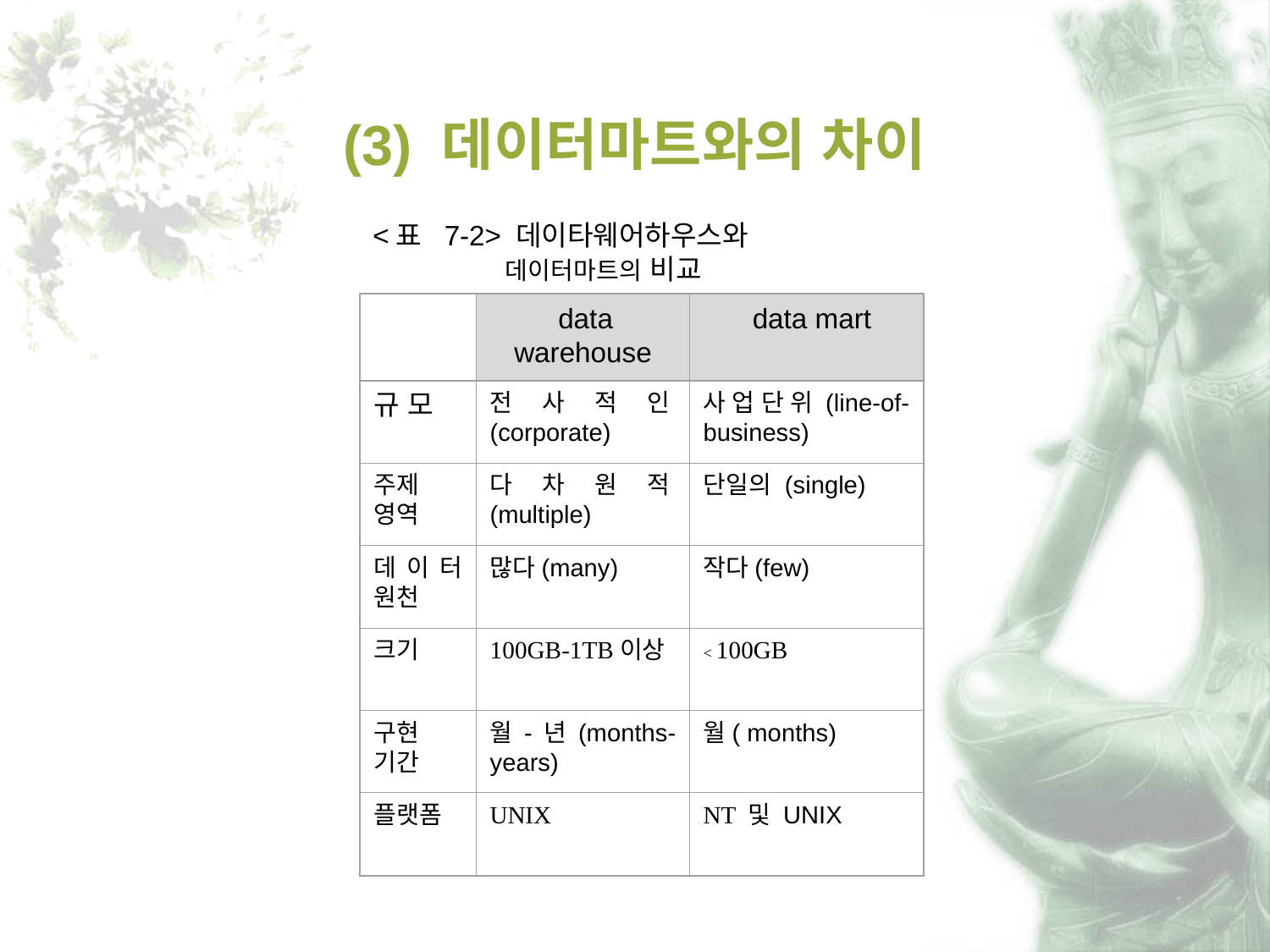

# (3) 데이터마트와의 차이
<표  7-2> 데이타웨어하우스와
                데이터마트의 비교

 data warehouse

  data mart

규 모

전사적인(corporate)

사업단위(line-of-business)

주제
영역

다차원적(multiple)

단일의 (single)

데이터원천

많다(many)

작다(few)

크기

100GB-1TB이상

< 100GB

구현
기간

월-년(months-years)

월( months)

플랫폼

UNIX

NT 및 UNIX